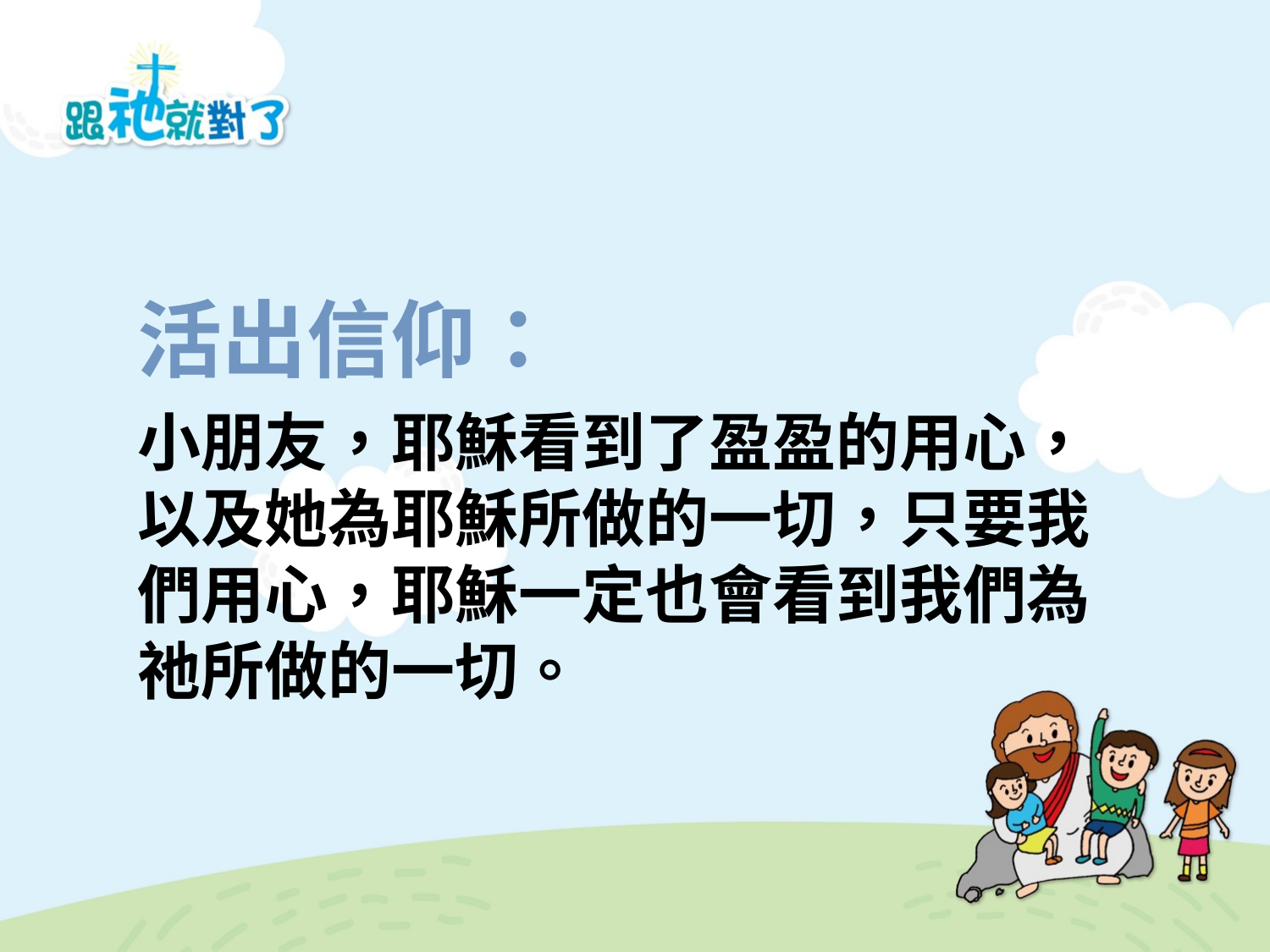

活出信仰：
小朋友，耶穌看到了盈盈的用心，以及她為耶穌所做的一切，只要我們用心，耶穌一定也會看到我們為祂所做的一切。